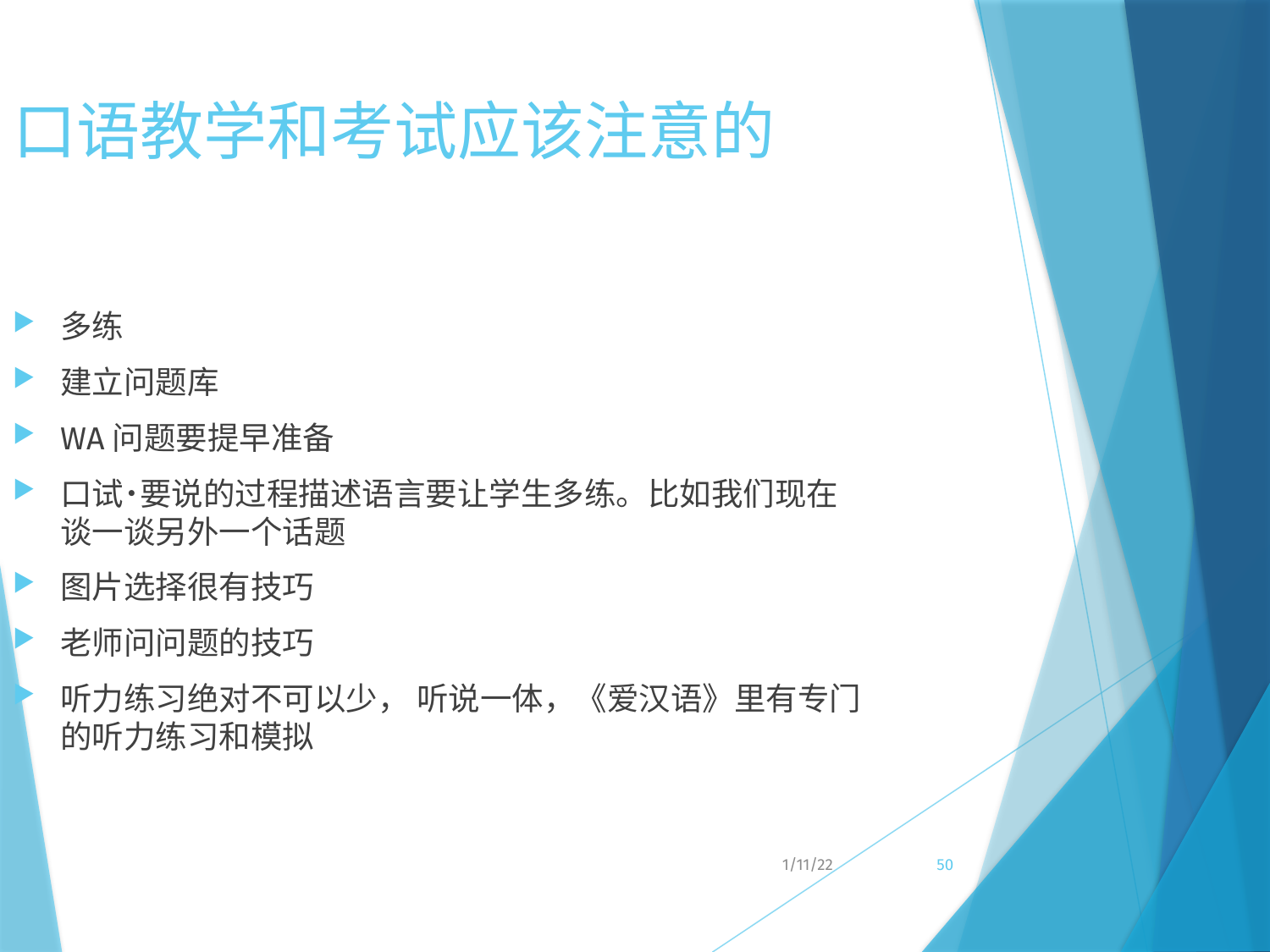

口语教学和考试应该注意的
多练
建立问题库
WA问题要提早准备
口试˙要说的过程描述语言要让学生多练。比如我们现在谈一谈另外一个话题
图片选择很有技巧
老师问问题的技巧
听力练习绝对不可以少， 听说一体，《爱汉语》里有专门的听力练习和模拟

1/11/22
50